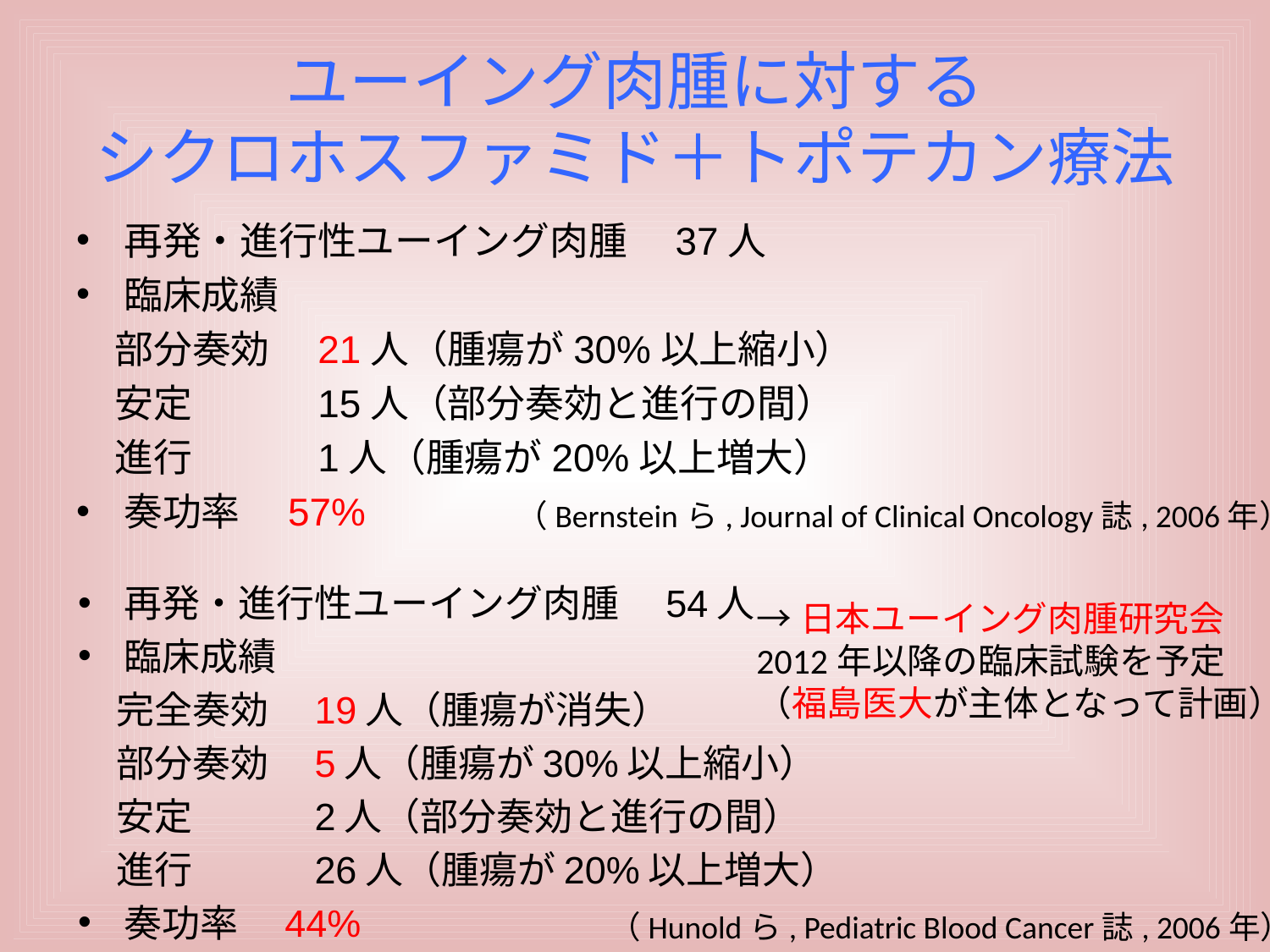

# ユーイング肉腫に対する シクロホスファミド＋トポテカン療法
再発・進行性ユーイング肉腫　37人
臨床成績
　部分奏効　21人（腫瘍が30%以上縮小）
　安定　　　15人（部分奏効と進行の間）
　進行　　　1人（腫瘍が20%以上増大）
奏功率　57%
（Bernsteinら, Journal of Clinical Oncology誌, 2006年）
再発・進行性ユーイング肉腫　54人
臨床成績
　完全奏効　19人（腫瘍が消失）
　部分奏効　5人（腫瘍が30%以上縮小）
　安定　　　2人（部分奏効と進行の間）
　進行　　　26人（腫瘍が20%以上増大）
奏功率　44%
→日本ユーイング肉腫研究会
2012年以降の臨床試験を予定
（福島医大が主体となって計画）
（Hunoldら, Pediatric Blood Cancer誌, 2006年）